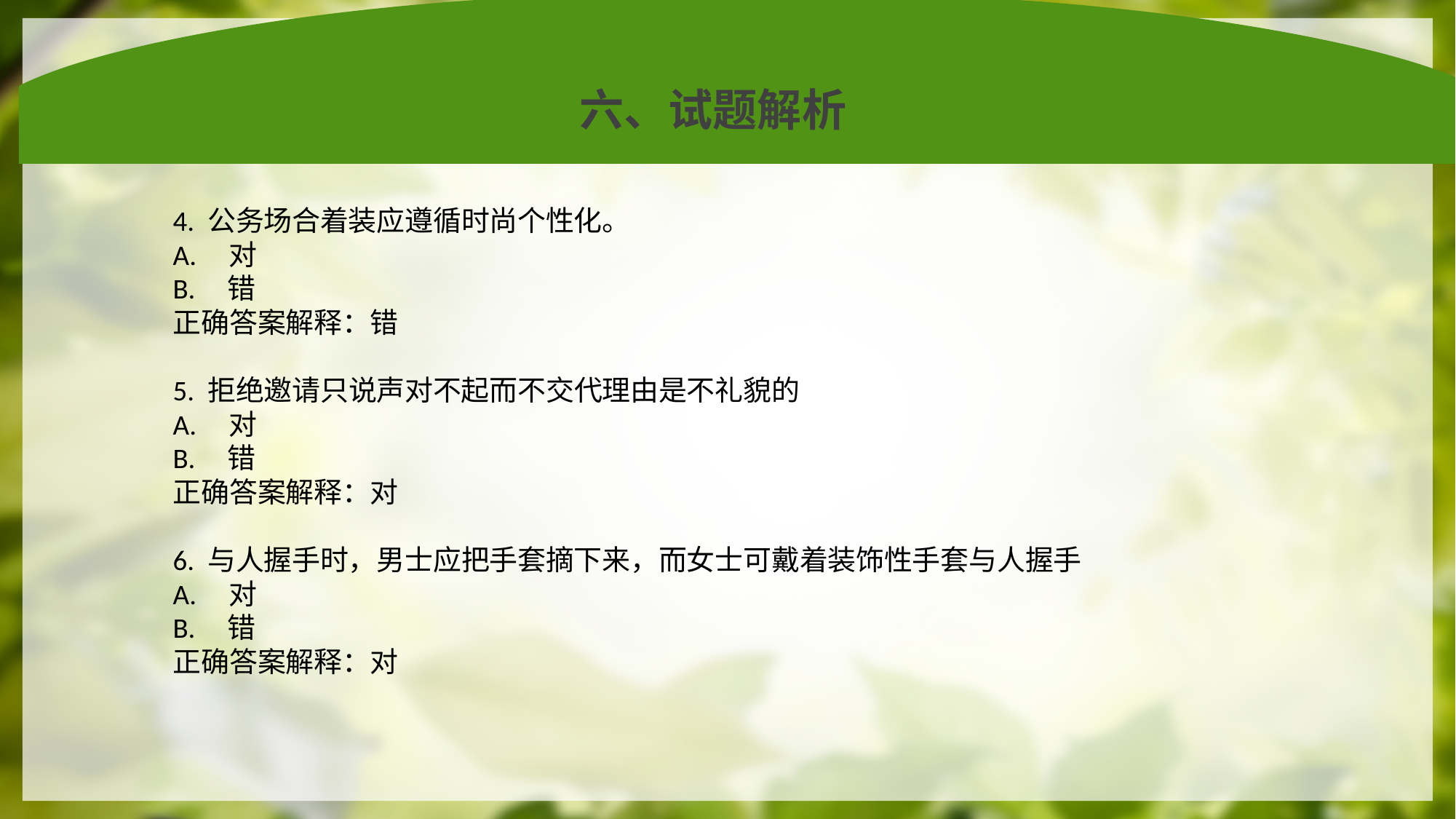

六、试题解析

4. 公务场合着装应遵循时尚个性化。
A.    对
B.    错
正确答案解释：错

5. 拒绝邀请只说声对不起而不交代理由是不礼貌的
A.    对
B.    错
正确答案解释：对

6. 与人握手时，男士应把手套摘下来，而女士可戴着装饰性手套与人握手
A.    对
B.    错
正确答案解释：对